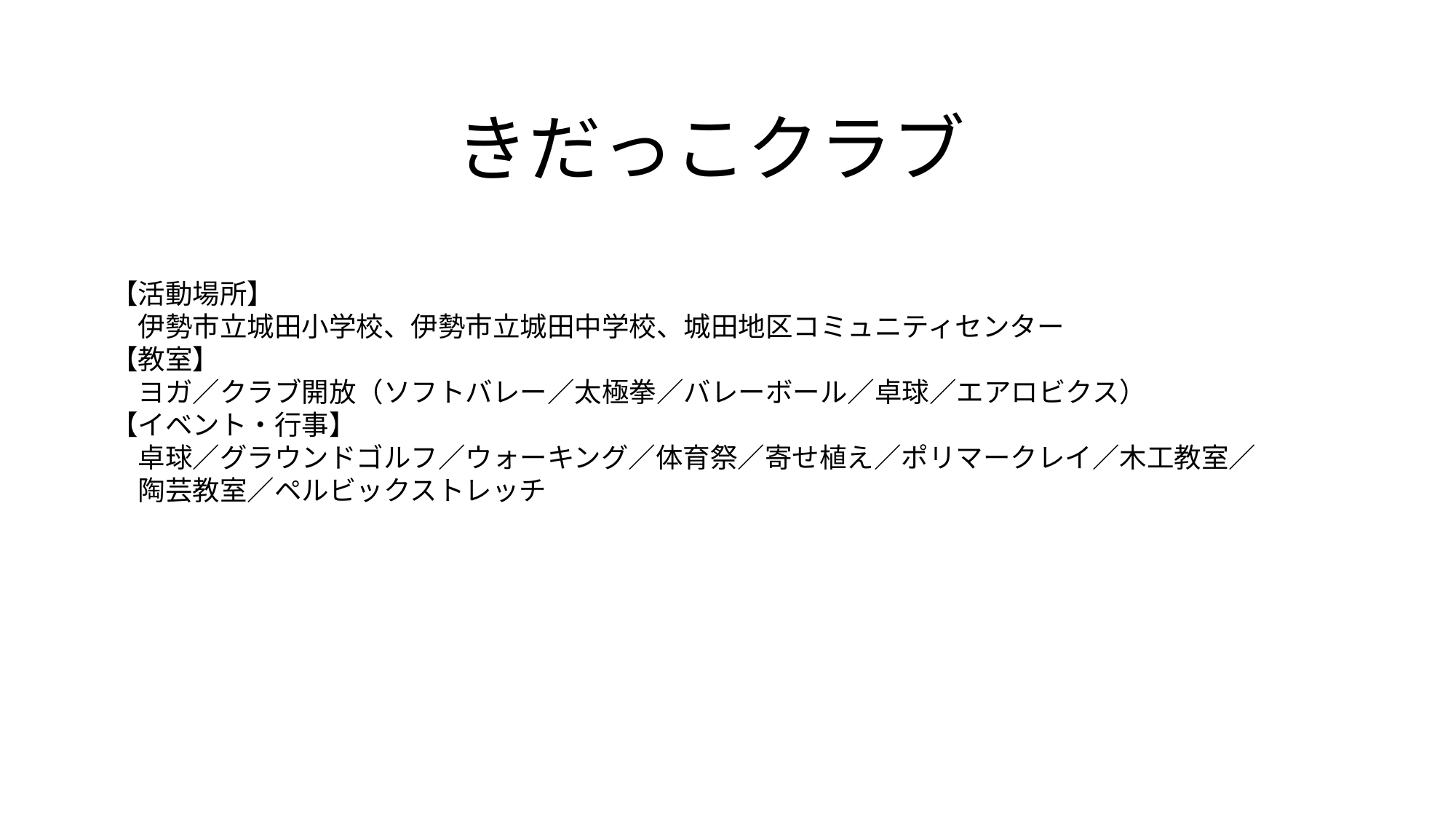

きだっこクラブ
【活動場所】
　伊勢市立城田小学校、伊勢市立城田中学校、城田地区コミュニティセンター
【教室】
　ヨガ／クラブ開放（ソフトバレー／太極拳／バレーボール／卓球／エアロビクス）
【イベント・行事】
　卓球／グラウンドゴルフ／ウォーキング／体育祭／寄せ植え／ポリマークレイ／木工教室／
　陶芸教室／ペルビックストレッチ